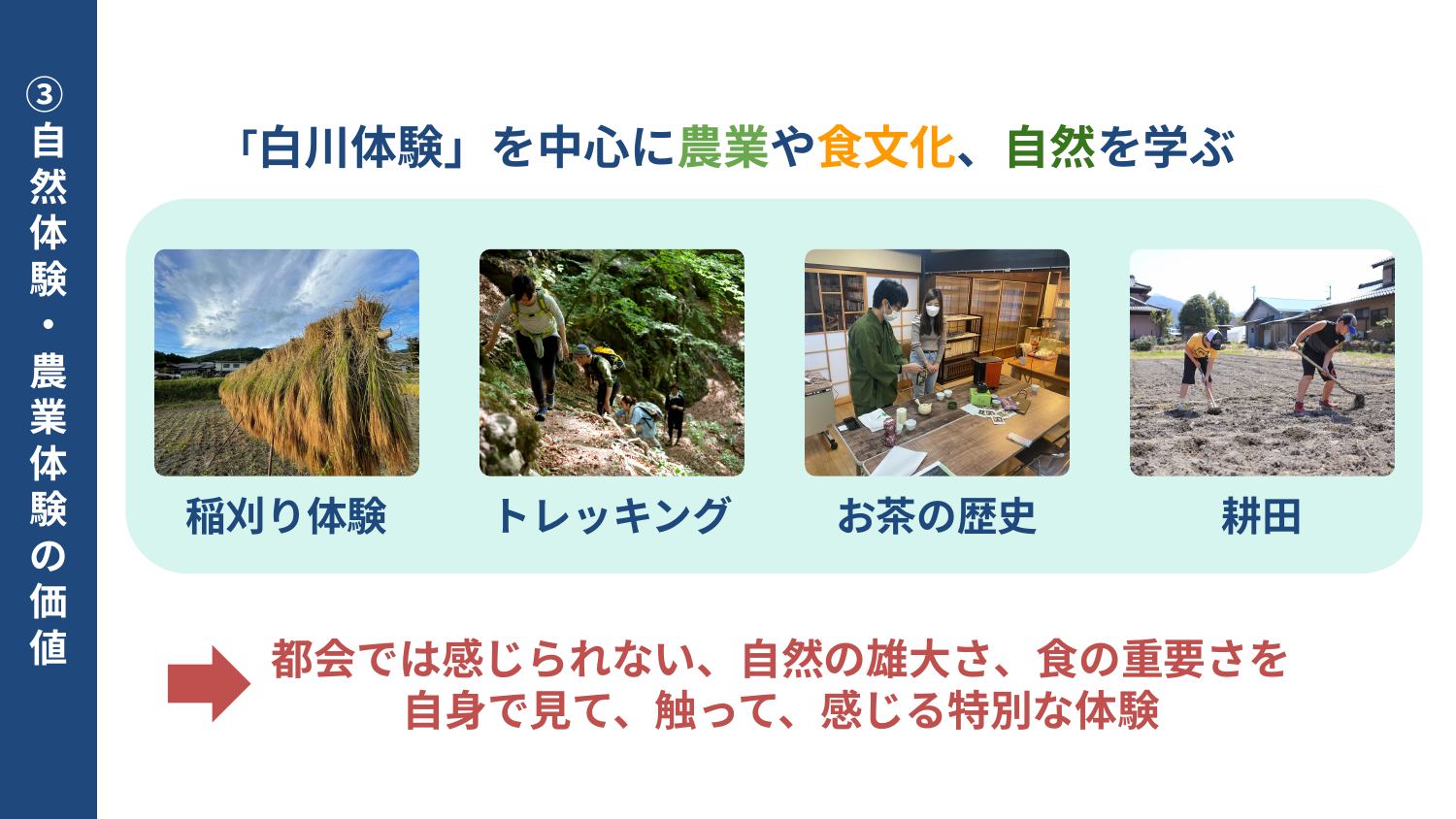

③自然体験・農業体験の価値

「白川体験」を中心に農業や食文化、自然を学ぶ

お茶の歴史
耕田
トレッキング
稲刈り体験

都会では感じられない、自然の雄大さ、食の重要さを
自身で見て、触って、感じる特別な体験